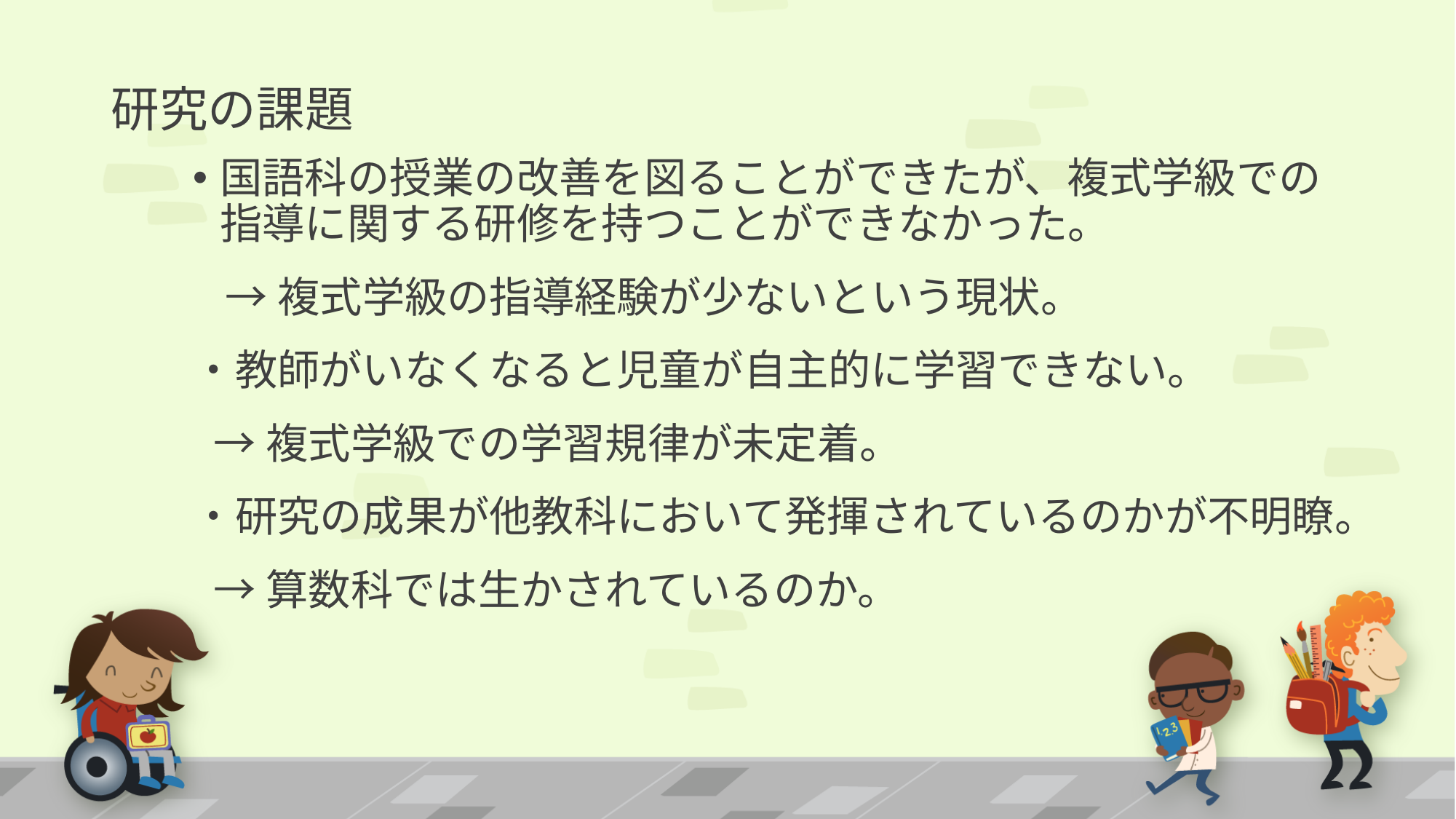

# 研究の課題
国語科の授業の改善を図ることができたが、複式学級での指導に関する研修を持つことができなかった。
→複式学級の指導経験が少ないという現状。
・教師がいなくなると児童が自主的に学習できない。
→複式学級での学習規律が未定着。
・研究の成果が他教科において発揮されているのかが不明瞭。
→算数科では生かされているのか。